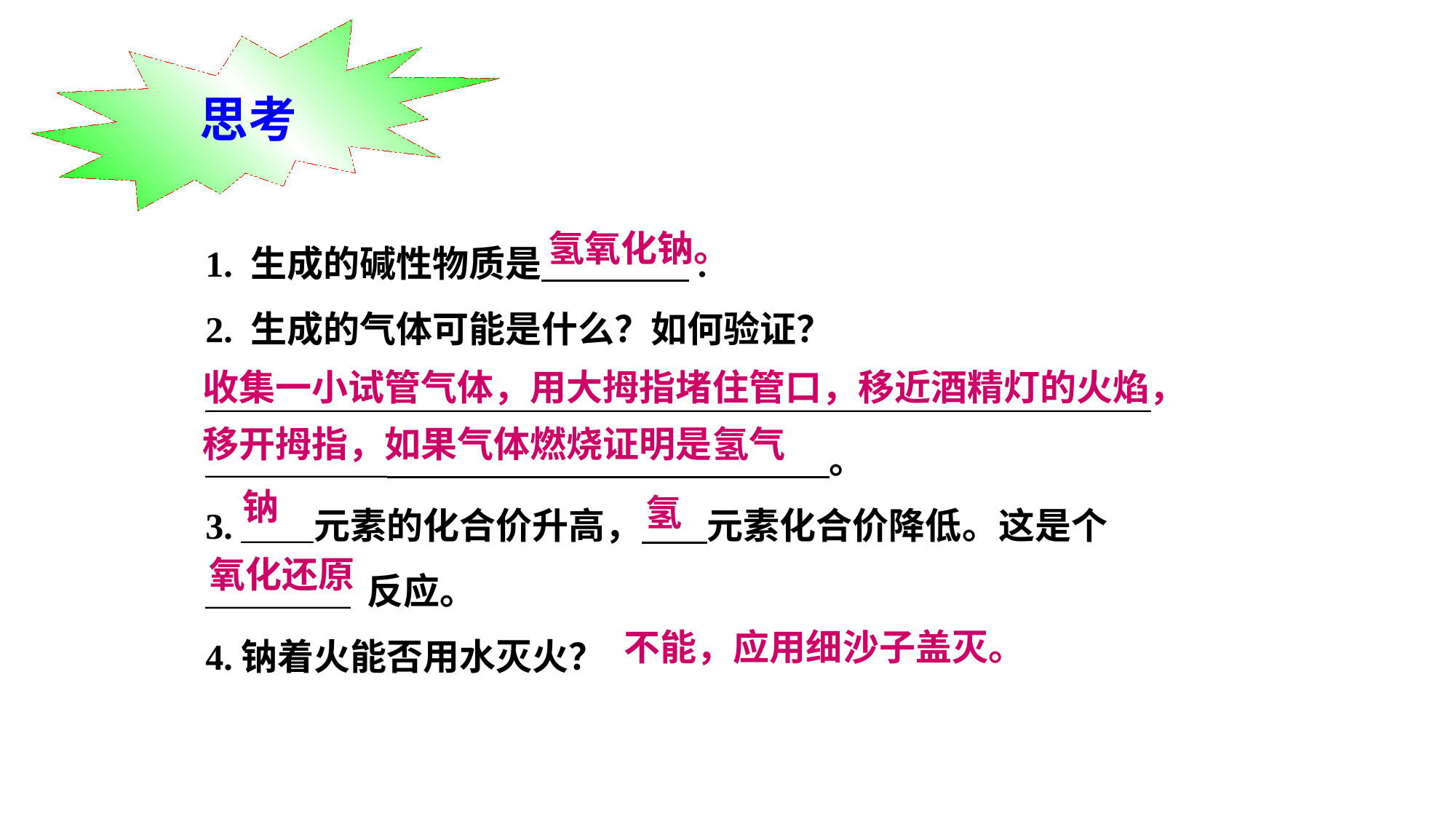

思考
1. 生成的碱性物质是                  .
2. 生成的气体可能是什么？如何验证？
＿＿＿＿＿＿＿＿＿＿＿＿＿＿＿＿＿＿＿＿＿＿＿＿＿＿＿＿＿＿＿                                                      。
3.＿＿元素的化合价升高，        元素化合价降低。这是个
＿＿＿＿  反应。
4.钠着火能否用水灭火？
氢氧化钠。
收集一小试管气体，用大拇指堵住管口，移近酒精灯的火焰，移开拇指，如果气体燃烧证明是氢气
钠
氢
氧化还原
不能，应用细沙子盖灭。